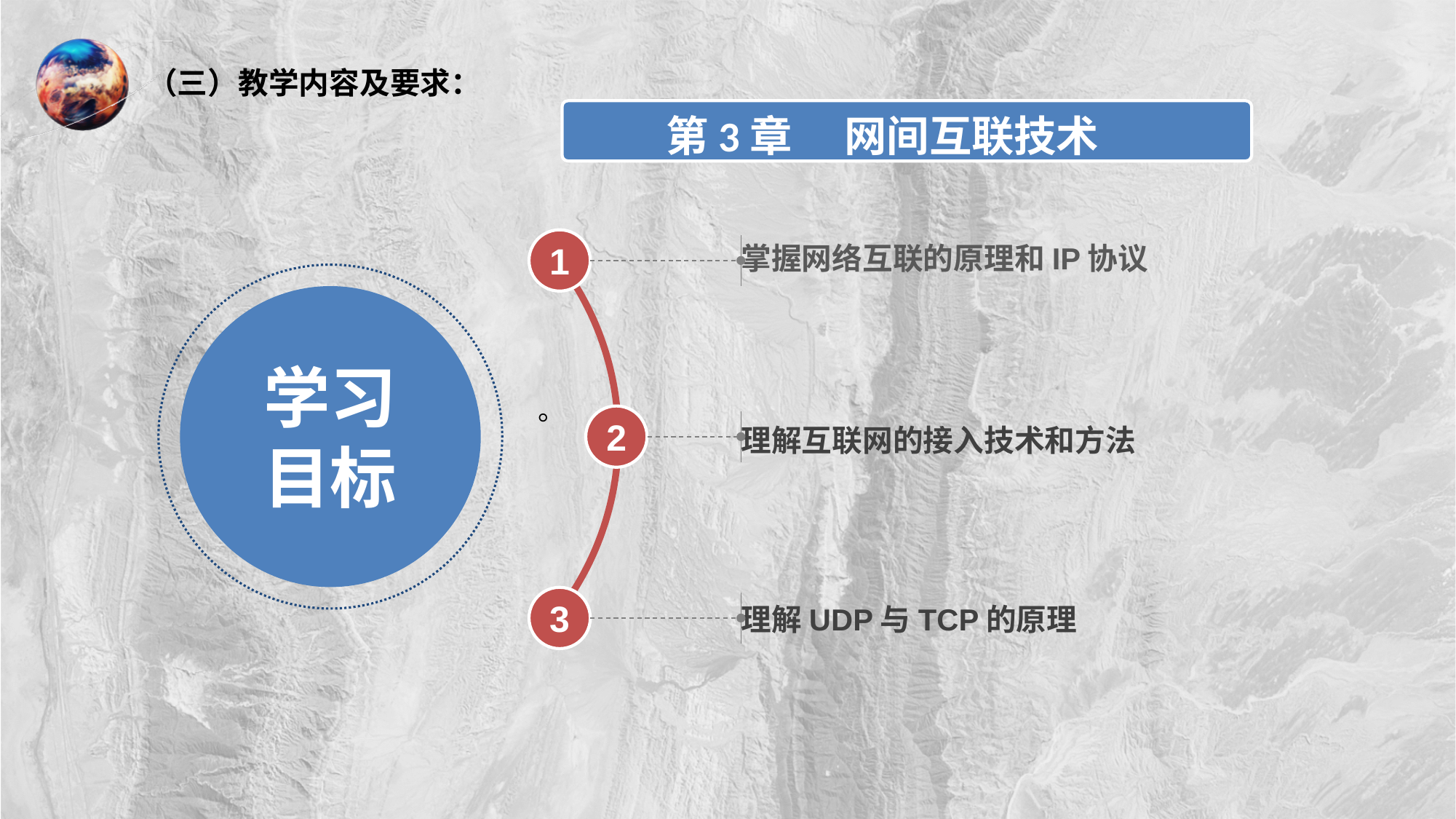

（三）教学内容及要求：

             第3章 　网间互联技术

1
掌握网络互联的原理和IP协议

学习目标
2
理解互联网的接入技术和方法
3
理解UDP与TCP的原理
。